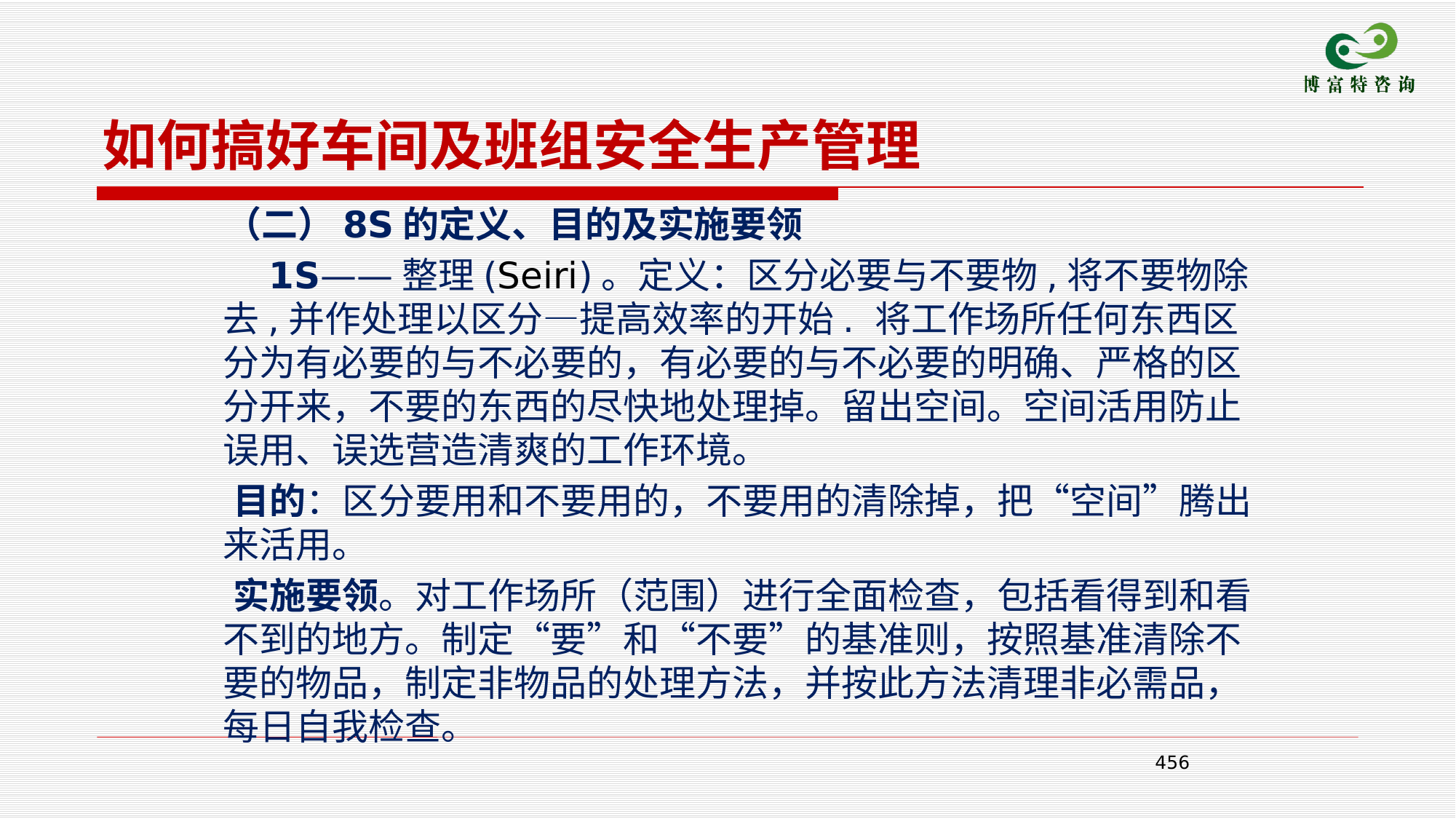

如何搞好车间及班组安全生产管理
      （二）8S的定义、目的及实施要领
        1S——整理(Seiri)。定义：区分必要与不要物,将不要物除去,并作处理以区分—提高效率的开始. 将工作场所任何东西区分为有必要的与不必要的，有必要的与不必要的明确、严格的区分开来，不要的东西的尽快地处理掉。留出空间。空间活用防止误用、误选营造清爽的工作环境。
       目的：区分要用和不要用的，不要用的清除掉，把“空间”腾出来活用。
       实施要领。对工作场所（范围）进行全面检查，包括看得到和看不到的地方。制定“要”和“不要”的基准则，按照基准清除不要的物品，制定非物品的处理方法，并按此方法清理非必需品，每日自我检查。

456